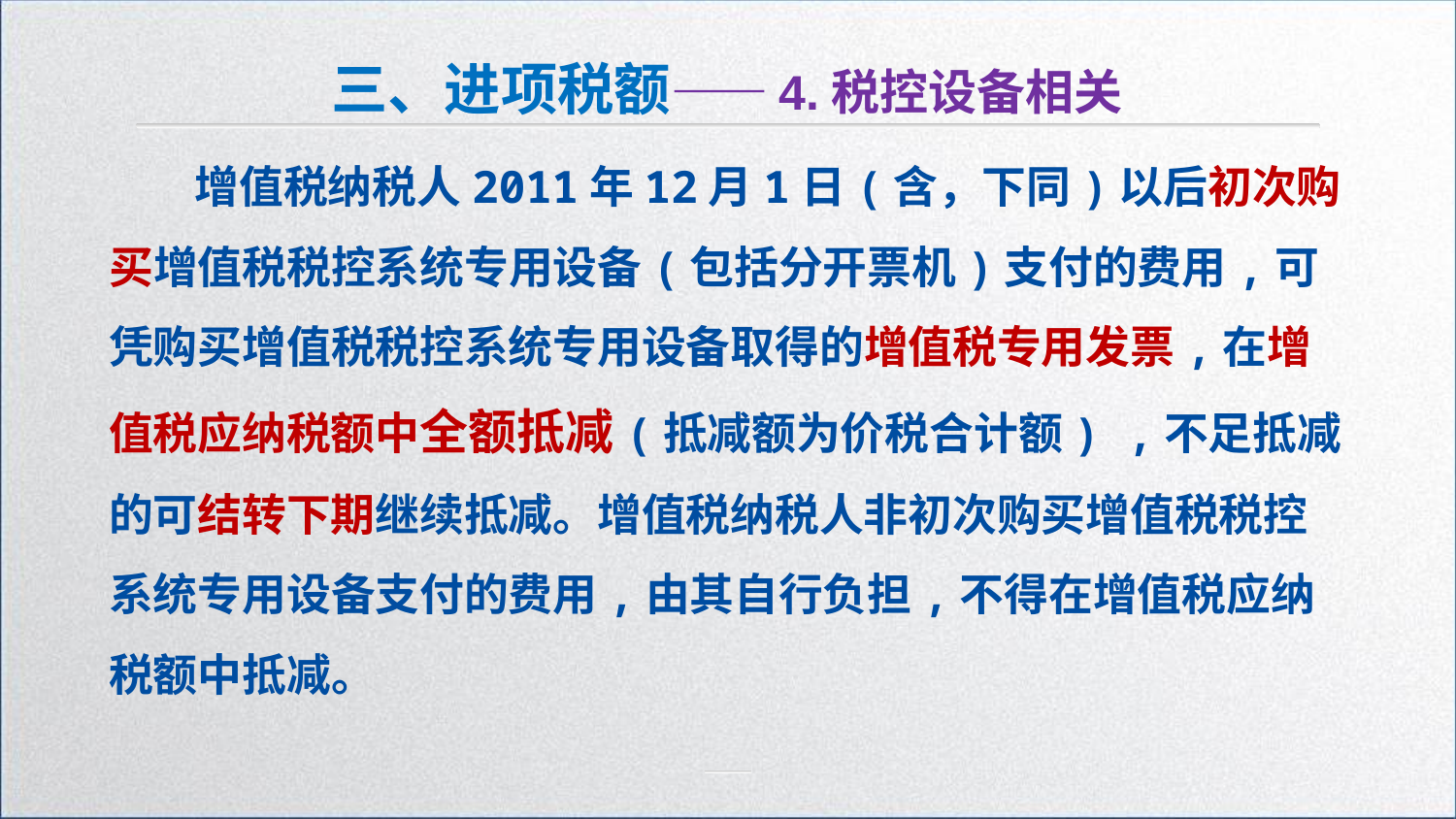

三、进项税额——4.税控设备相关
增值税纳税人2011年12月1日(含，下同)以后初次购买增值税税控系统专用设备(包括分开票机)支付的费用,可凭购买增值税税控系统专用设备取得的增值税专用发票,在增值税应纳税额中全额抵减(抵减额为价税合计额) ,不足抵减的可结转下期继续抵减。增值税纳税人非初次购买增值税税控系统专用设备支付的费用,由其自行负担,不得在增值税应纳税额中抵减。